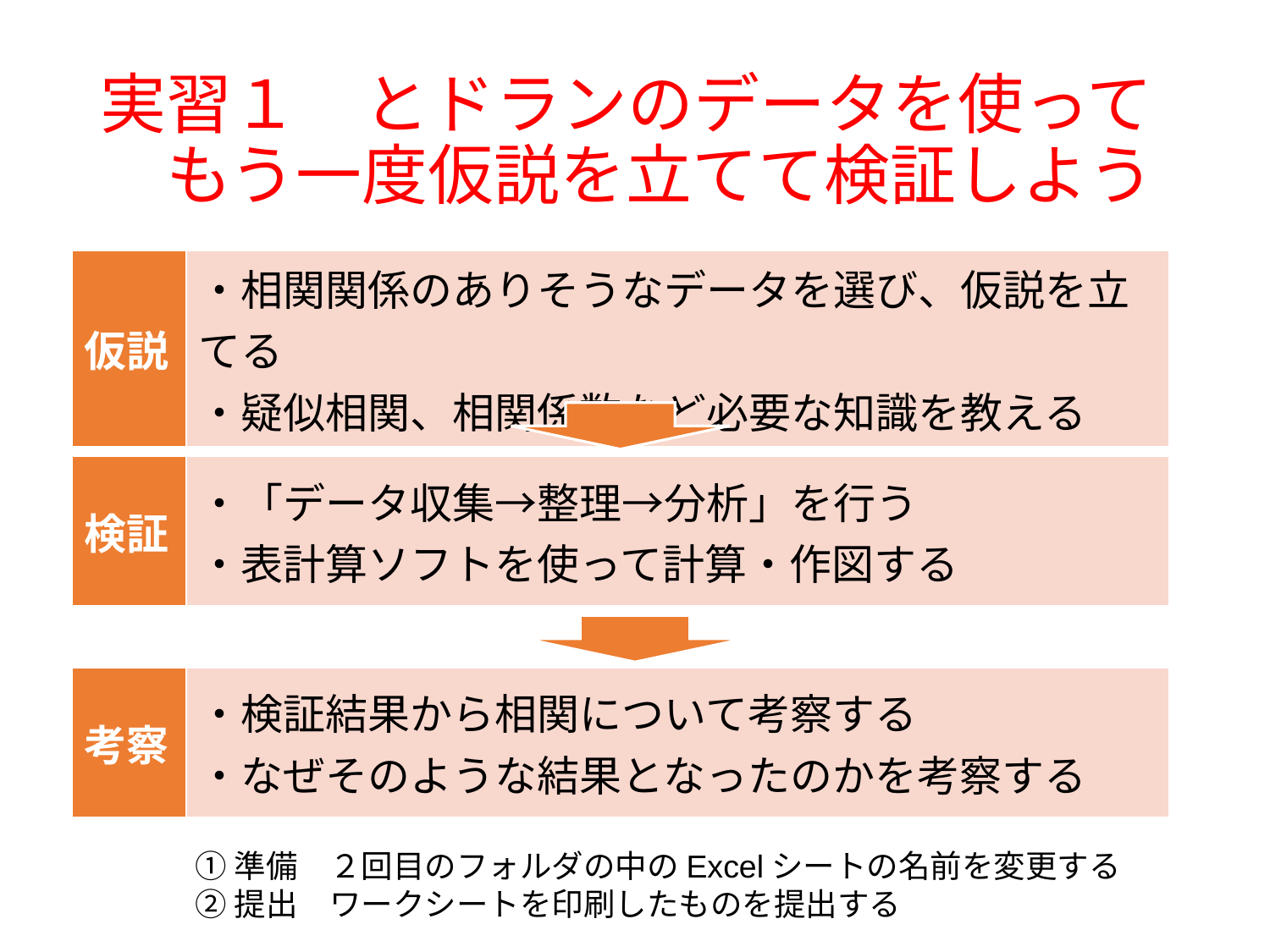

# 実習１　とドランのデータを使って 　もう一度仮説を立てて検証しよう
| 仮説 | ・相関関係のありそうなデータを選び、仮説を立てる ・疑似相関、相関係数など必要な知識を教える |
| --- | --- |

| 検証 | ・「データ収集→整理→分析」を行う ・表計算ソフトを使って計算・作図する |
| --- | --- |

| 考察 | ・検証結果から相関について考察する ・なぜそのような結果となったのかを考察する |
| --- | --- |
①準備　２回目のフォルダの中のExcelシートの名前を変更する
②提出　ワークシートを印刷したものを提出する